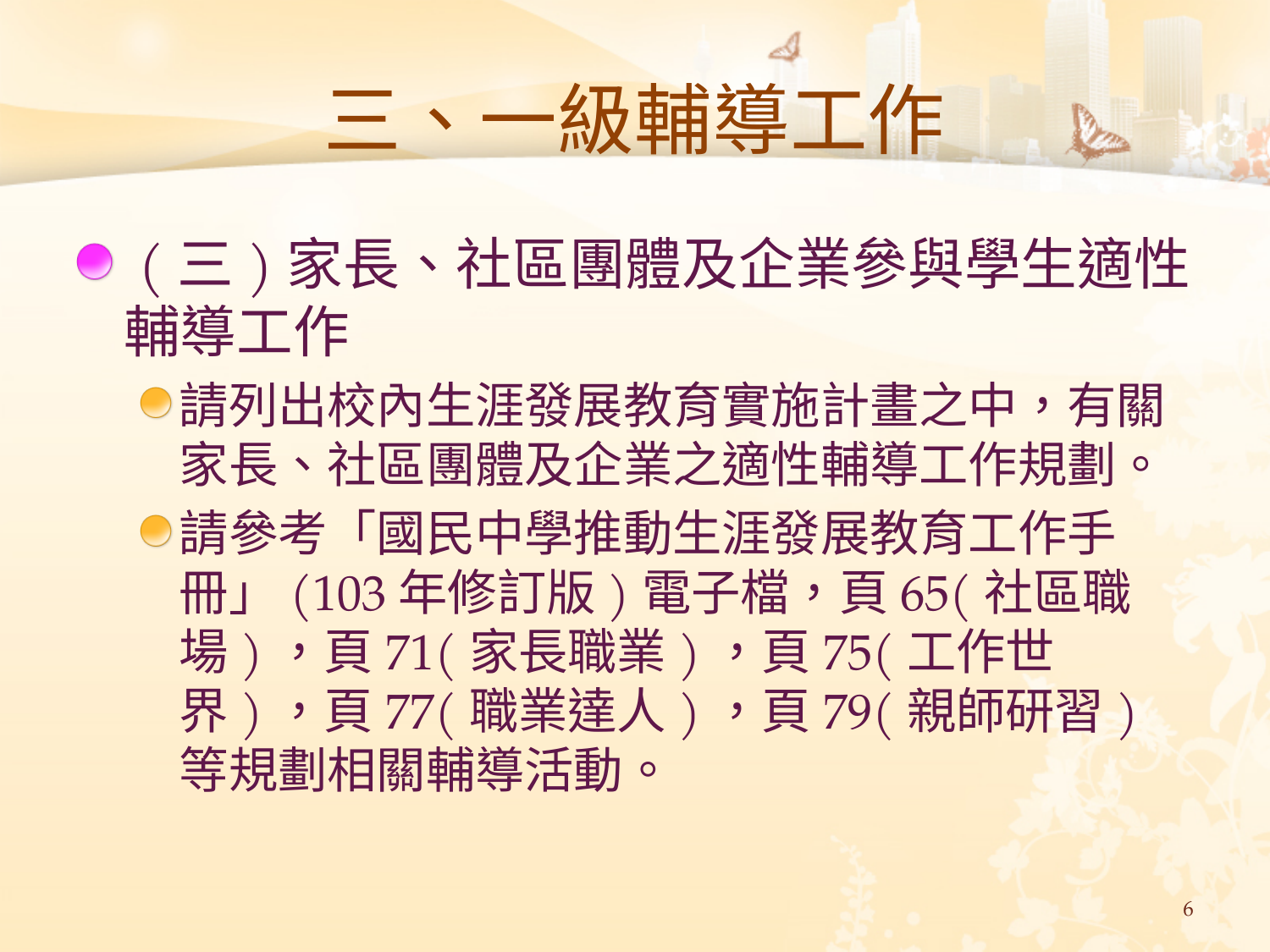

# 三、一級輔導工作
 (三)家長、社區團體及企業參與學生適性輔導工作
請列出校內生涯發展教育實施計畫之中，有關家長、社區團體及企業之適性輔導工作規劃。
請參考「國民中學推動生涯發展教育工作手冊」(103年修訂版)電子檔，頁65(社區職場)，頁71(家長職業)，頁75(工作世界)，頁77(職業達人)，頁79(親師研習)等規劃相關輔導活動。
6